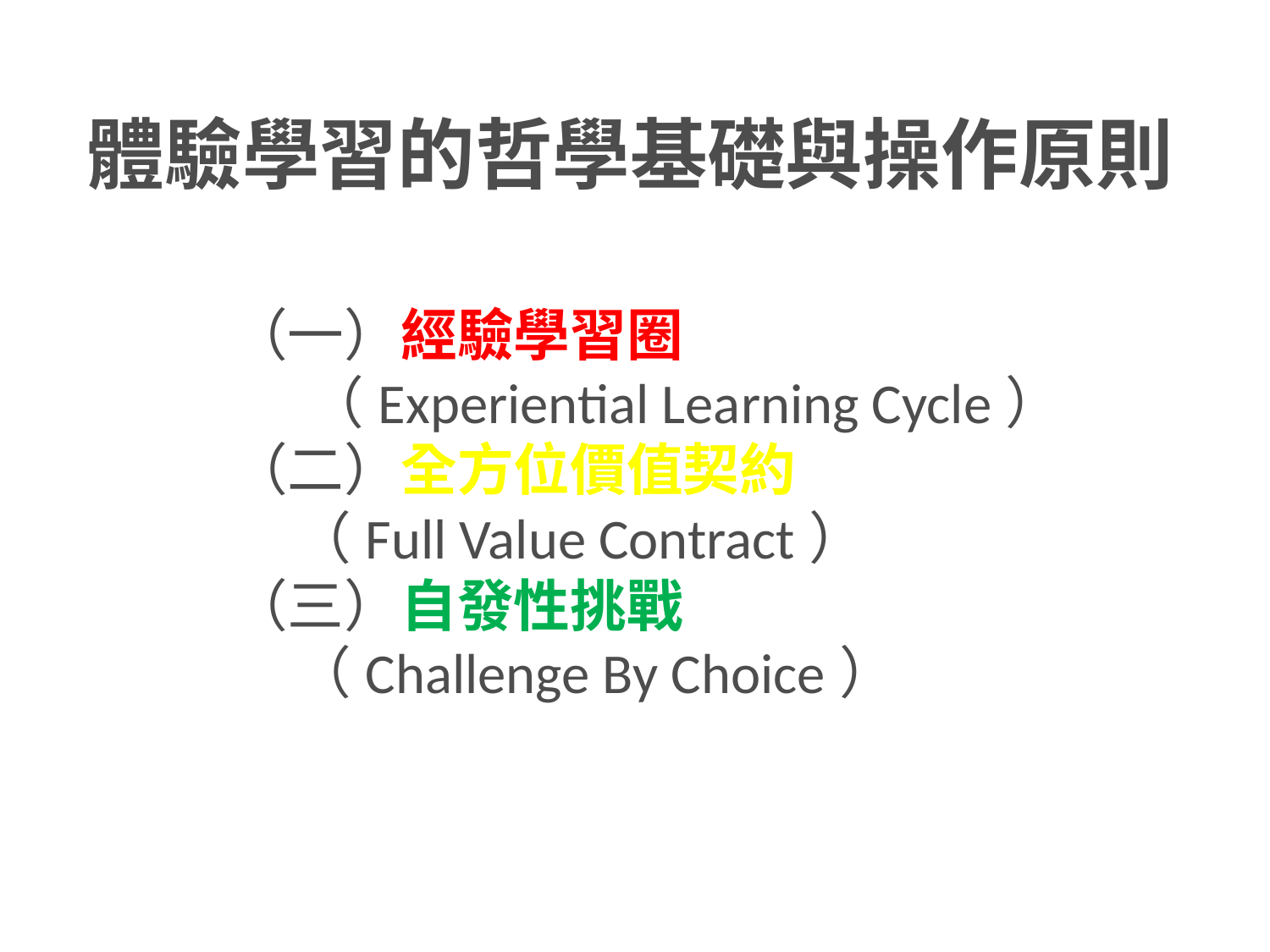

體驗學習的哲學基礎與操作原則
（一）經驗學習圈
     （Experiential Learning Cycle）
（二）全方位價值契約
    （Full Value Contract）
（三）自發性挑戰
    （Challenge By Choice）